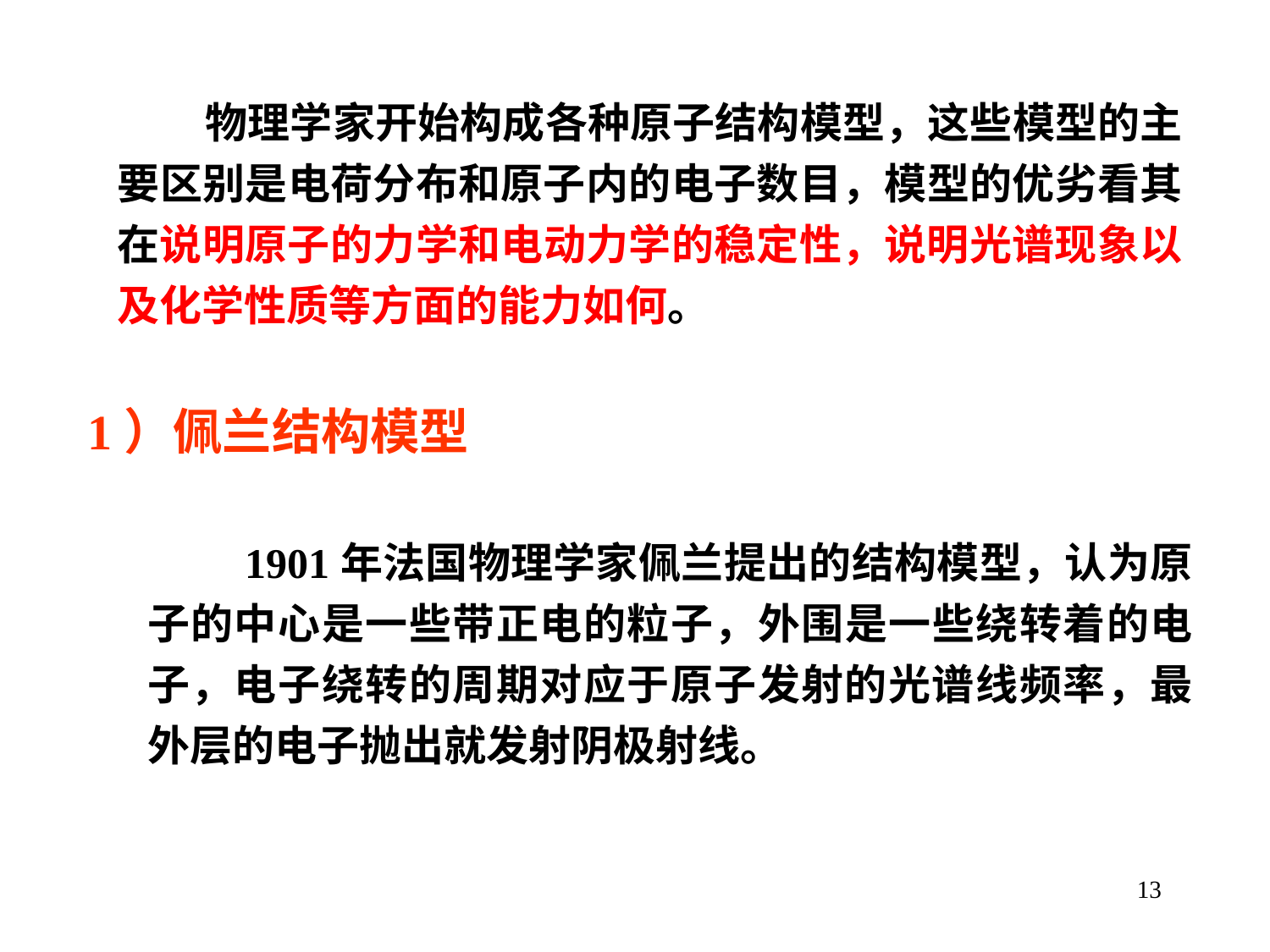

物理学家开始构成各种原子结构模型，这些模型的主要区别是电荷分布和原子内的电子数目，模型的优劣看其在说明原子的力学和电动力学的稳定性，说明光谱现象以及化学性质等方面的能力如何。
1）佩兰结构模型
         1901年法国物理学家佩兰提出的结构模型，认为原子的中心是一些带正电的粒子，外围是一些绕转着的电子，电子绕转的周期对应于原子发射的光谱线频率，最外层的电子抛出就发射阴极射线。
13